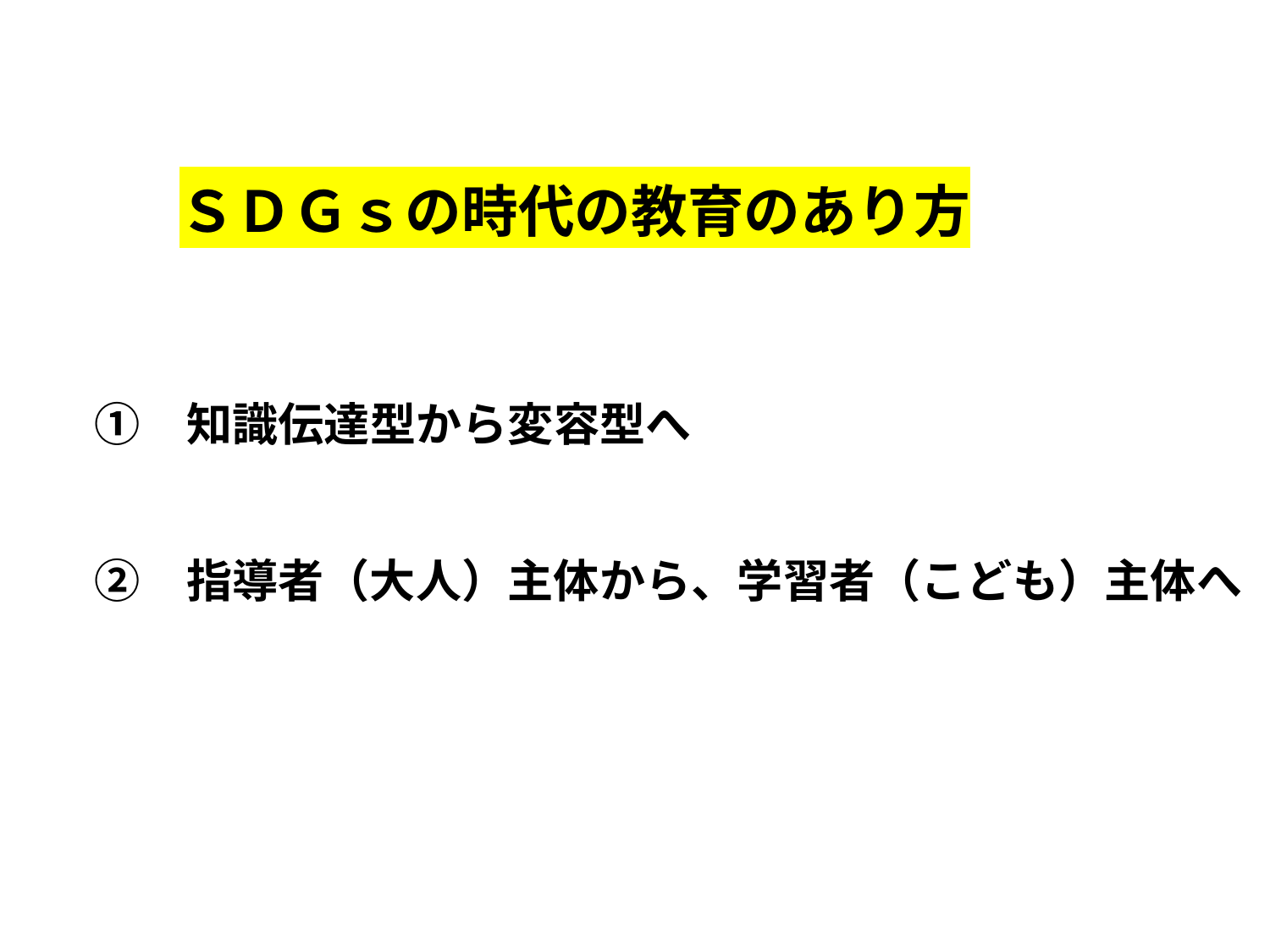

ＳＤＧｓの時代の教育のあり方

　①　知識伝達型から変容型へ

　②　指導者（大人）主体から、学習者（こども）主体へ
ＥＳＤ